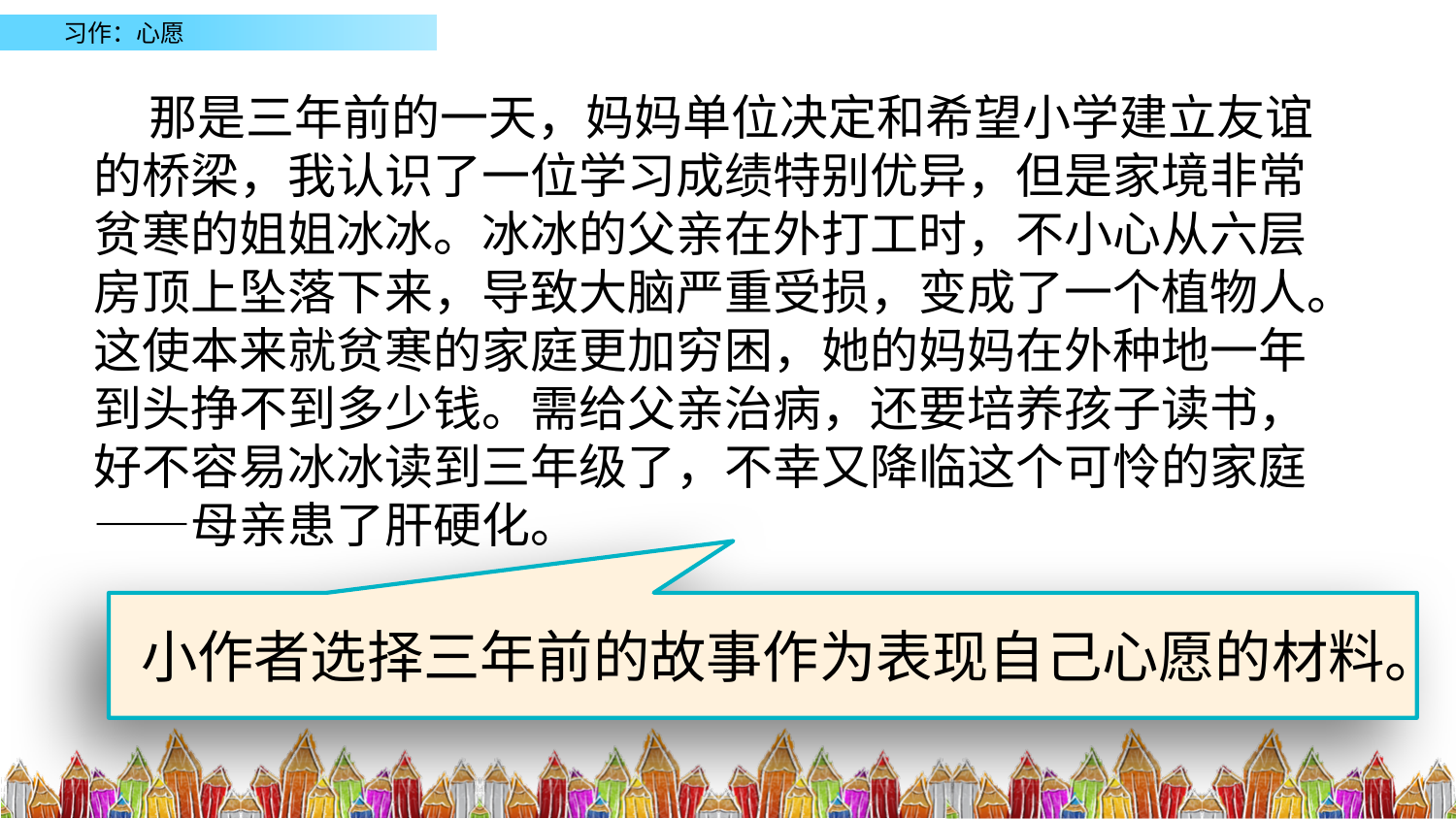

那是三年前的一天，妈妈单位决定和希望小学建立友谊的桥梁，我认识了一位学习成绩特别优异，但是家境非常贫寒的姐姐冰冰。冰冰的父亲在外打工时，不小心从六层房顶上坠落下来，导致大脑严重受损，变成了一个植物人。这使本来就贫寒的家庭更加穷困，她的妈妈在外种地一年到头挣不到多少钱。需给父亲治病，还要培养孩子读书，好不容易冰冰读到三年级了，不幸又降临这个可怜的家庭——母亲患了肝硬化。
小作者选择三年前的故事作为表现自己心愿的材料。